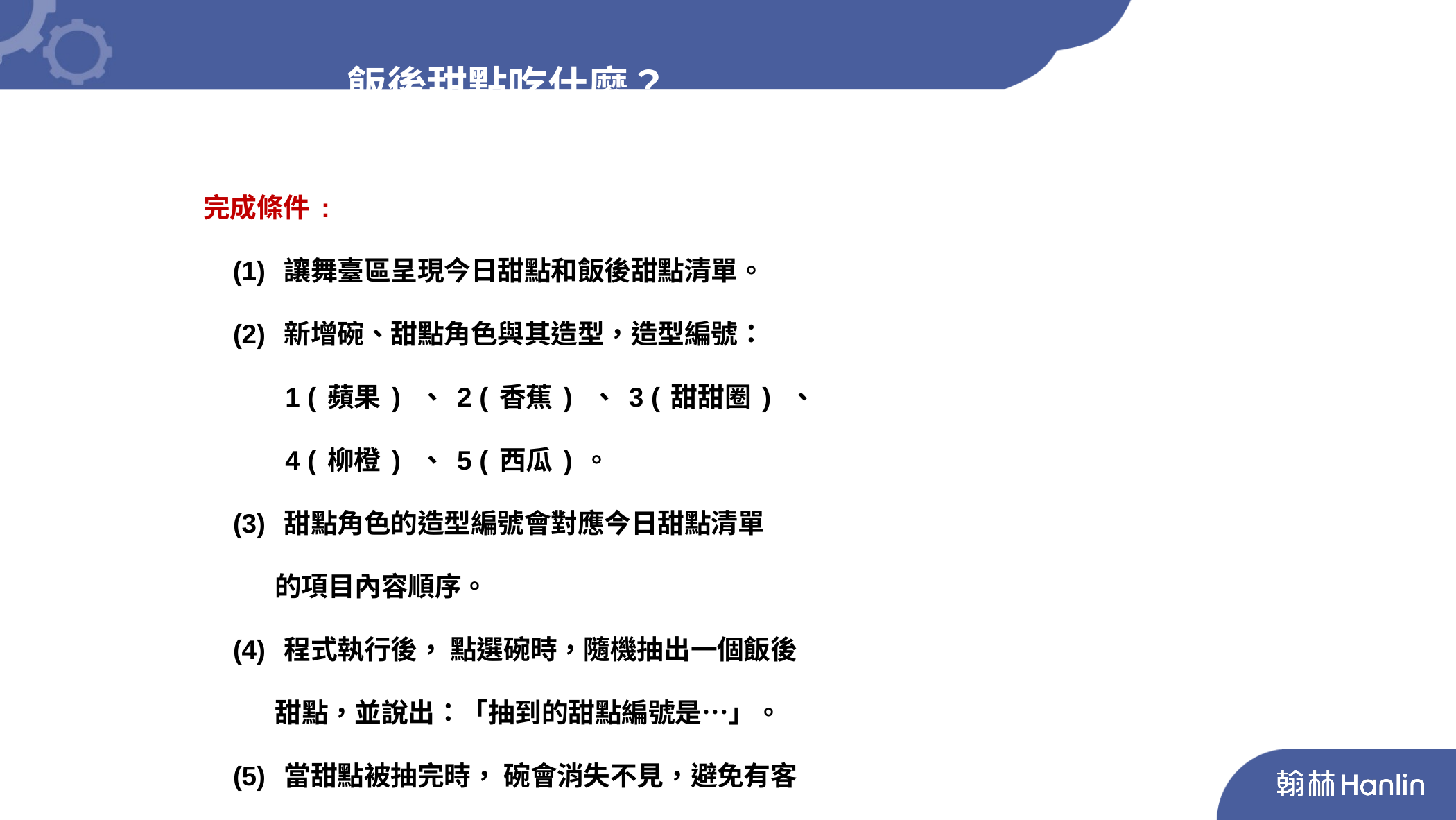

飯後甜點吃什麼？
完成條件:
    (1) 讓舞臺區呈現今日甜點和飯後甜點清單。
    (2) 新增碗、甜點角色與其造型，造型編號：
           1 (蘋果) 、2 (香蕉) 、3 (甜甜圈) 、
           4 (柳橙) 、5 (西瓜)。
    (3) 甜點角色的造型編號會對應今日甜點清單
          的項目內容順序。
    (4) 程式執行後， 點選碗時，隨機抽出一個飯後
          甜點，並說出：「抽到的甜點編號是…」。
    (5) 當甜點被抽完時， 碗會消失不見，避免有客
          人再次抽獎。